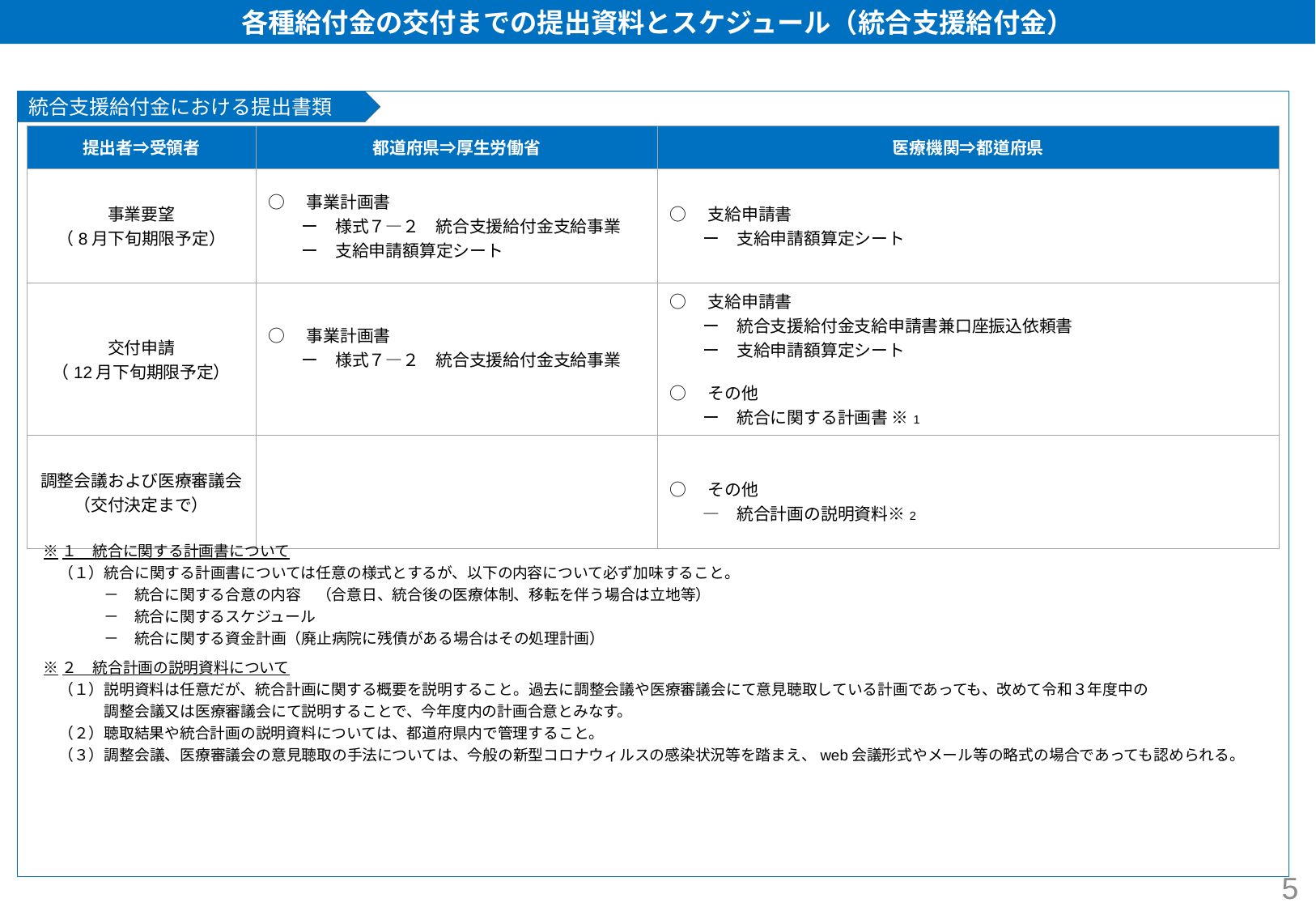

各種給付金の交付までの提出資料とスケジュール（統合支援給付金）

統合支援給付金における提出書類
| 提出者⇒受領者 | 都道府県⇒厚生労働省 | 医療機関⇒都道府県 |
| --- | --- | --- |
| 事業要望 （8月下旬期限予定） | ○　事業計画書 　　ー　様式７―２　統合支援給付金支給事業 　　ー　支給申請額算定シート | ○　支給申請書 　　ー　支給申請額算定シート |
| 交付申請 （12月下旬期限予定） | ○　事業計画書 　　ー　様式７―２　統合支援給付金支給事業 | ○　支給申請書 　　ー　統合支援給付金支給申請書兼口座振込依頼書 　　ー　支給申請額算定シート ○　その他 　　ー　統合に関する計画書 ※1 |
| 調整会議および医療審議会 （交付決定まで） |  | ○　その他 　　―　統合計画の説明資料※2 |
※１　統合に関する計画書について
　（１）統合に関する計画書については任意の様式とするが、以下の内容について必ず加味すること。
　　　　－　統合に関する合意の内容　（合意日、統合後の医療体制、移転を伴う場合は立地等）
　　　　－　統合に関するスケジュール
　　　　－　統合に関する資金計画（廃止病院に残債がある場合はその処理計画）

※２　統合計画の説明資料について
　（１）説明資料は任意だが、統合計画に関する概要を説明すること。過去に調整会議や医療審議会にて意見聴取している計画であっても、改めて令和３年度中の
　　　　調整会議又は医療審議会にて説明することで、今年度内の計画合意とみなす。
　（２）聴取結果や統合計画の説明資料については、都道府県内で管理すること。
　（３）調整会議、医療審議会の意見聴取の手法については、今般の新型コロナウィルスの感染状況等を踏まえ、web会議形式やメール等の略式の場合であっても認められる。

5